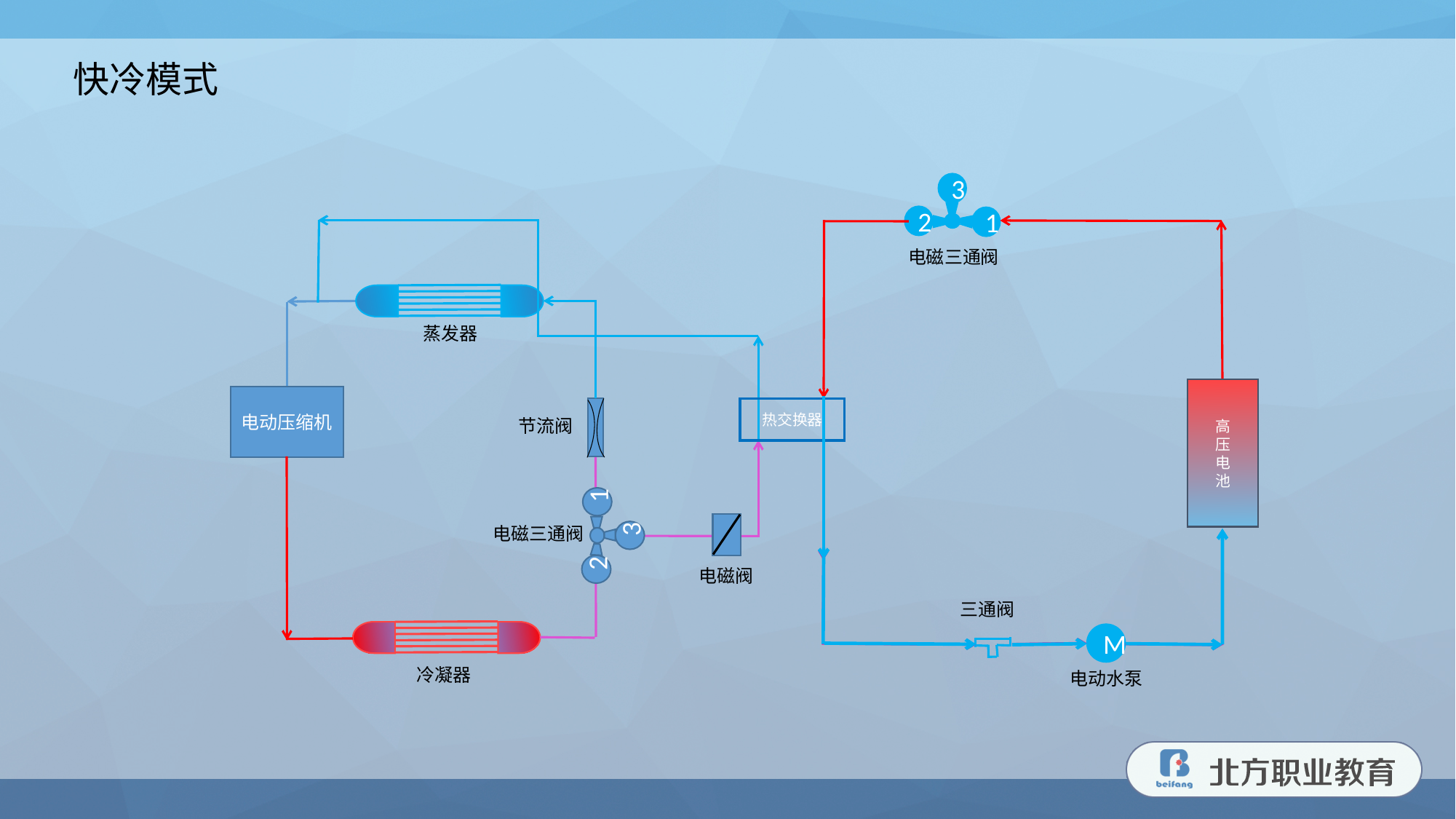

快冷模式
1
2

3
电磁三通阀
高
压
电
池
三通阀
M
电动水泵

蒸发器

电动压缩机

节流阀
2
1

3

电磁三通阀

电磁阀
冷凝器
高
压
电
池
热交换器